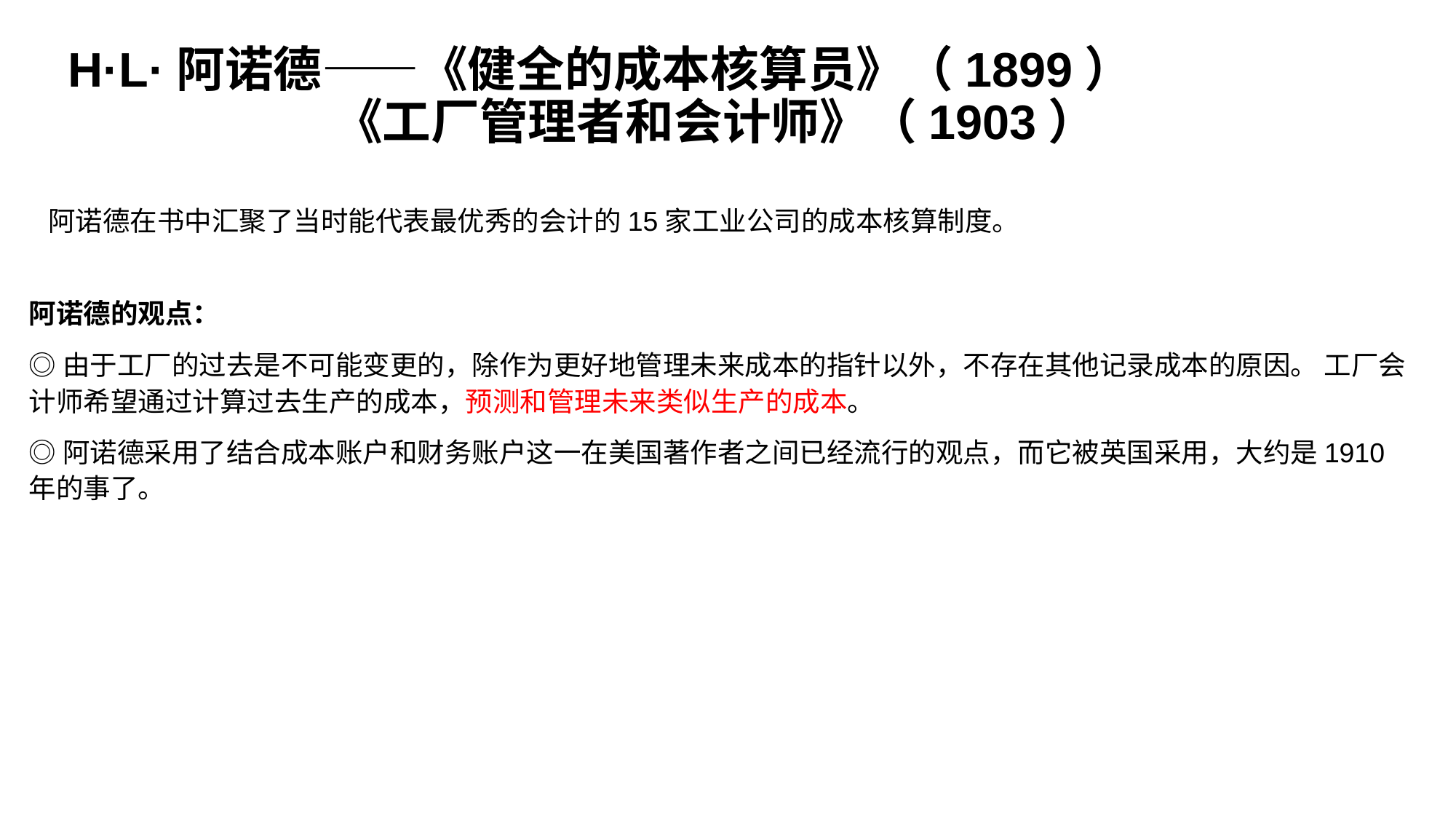

# H·L·阿诺德——《健全的成本核算员》（1899） 《工厂管理者和会计师》（1903）
 阿诺德在书中汇聚了当时能代表最优秀的会计的15家工业公司的成本核算制度。

阿诺德的观点：
◎由于工厂的过去是不可能变更的，除作为更好地管理未来成本的指针以外，不存在其他记录成本的原因。 工厂会计师希望通过计算过去生产的成本，预测和管理未来类似生产的成本。
◎阿诺德采用了结合成本账户和财务账户这一在美国著作者之间已经流行的观点，而它被英国采用，大约是1910年的事了。